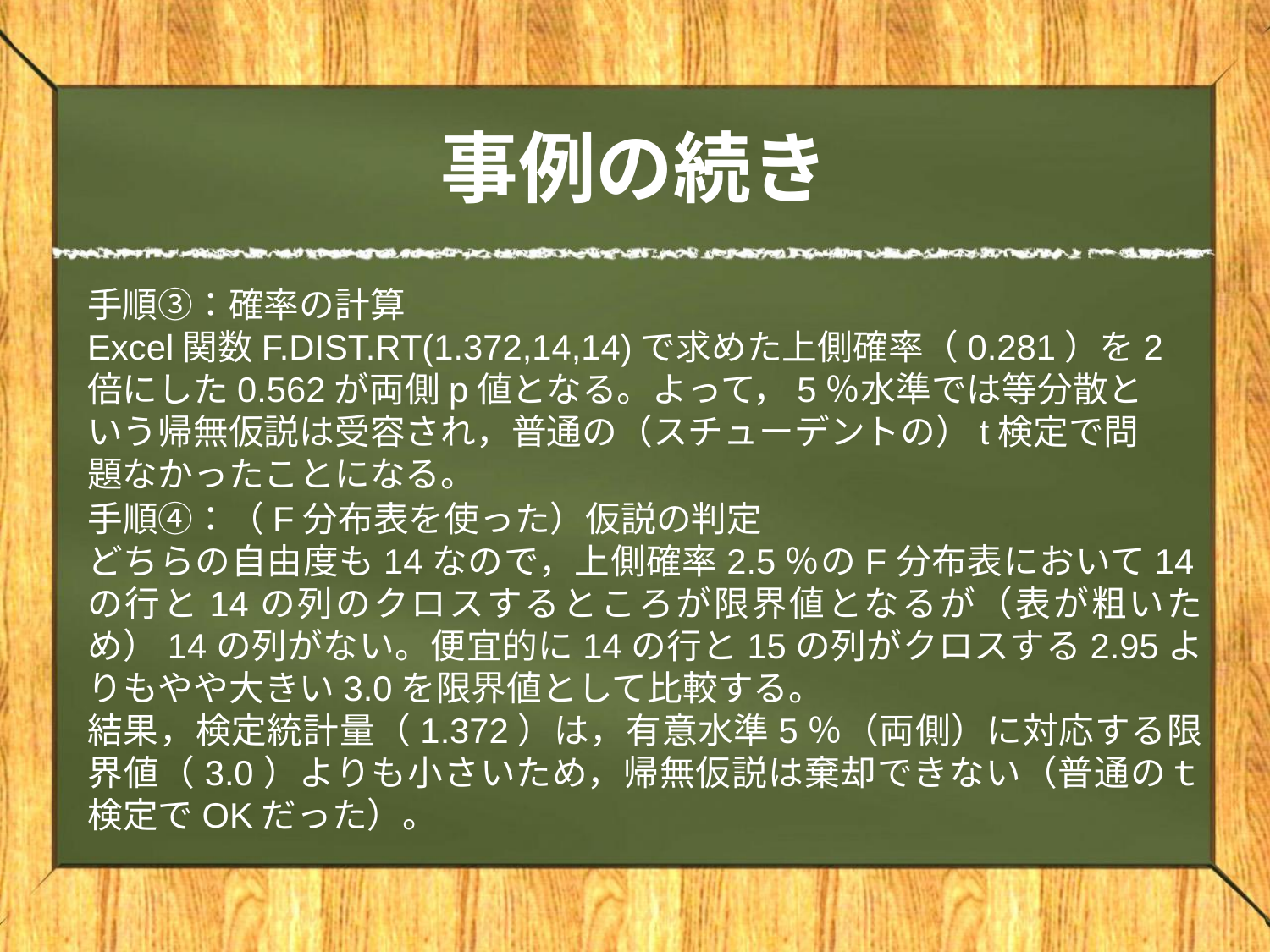

# 事例の続き
手順③：確率の計算
Excel関数F.DIST.RT(1.372,14,14)で求めた上側確率（0.281）を2倍にした0.562が両側p値となる。よって，5％水準では等分散という帰無仮説は受容され，普通の（スチューデントの）t検定で問題なかったことになる。
手順④：（F分布表を使った）仮説の判定
どちらの自由度も14なので，上側確率2.5％のF分布表において14の行と14の列のクロスするところが限界値となるが（表が粗いため）14の列がない。便宜的に14の行と15の列がクロスする2.95よりもやや大きい3.0を限界値として比較する。
結果，検定統計量（1.372）は，有意水準5％（両側）に対応する限界値（3.0）よりも小さいため，帰無仮説は棄却できない（普通のｔ検定でOKだった）。